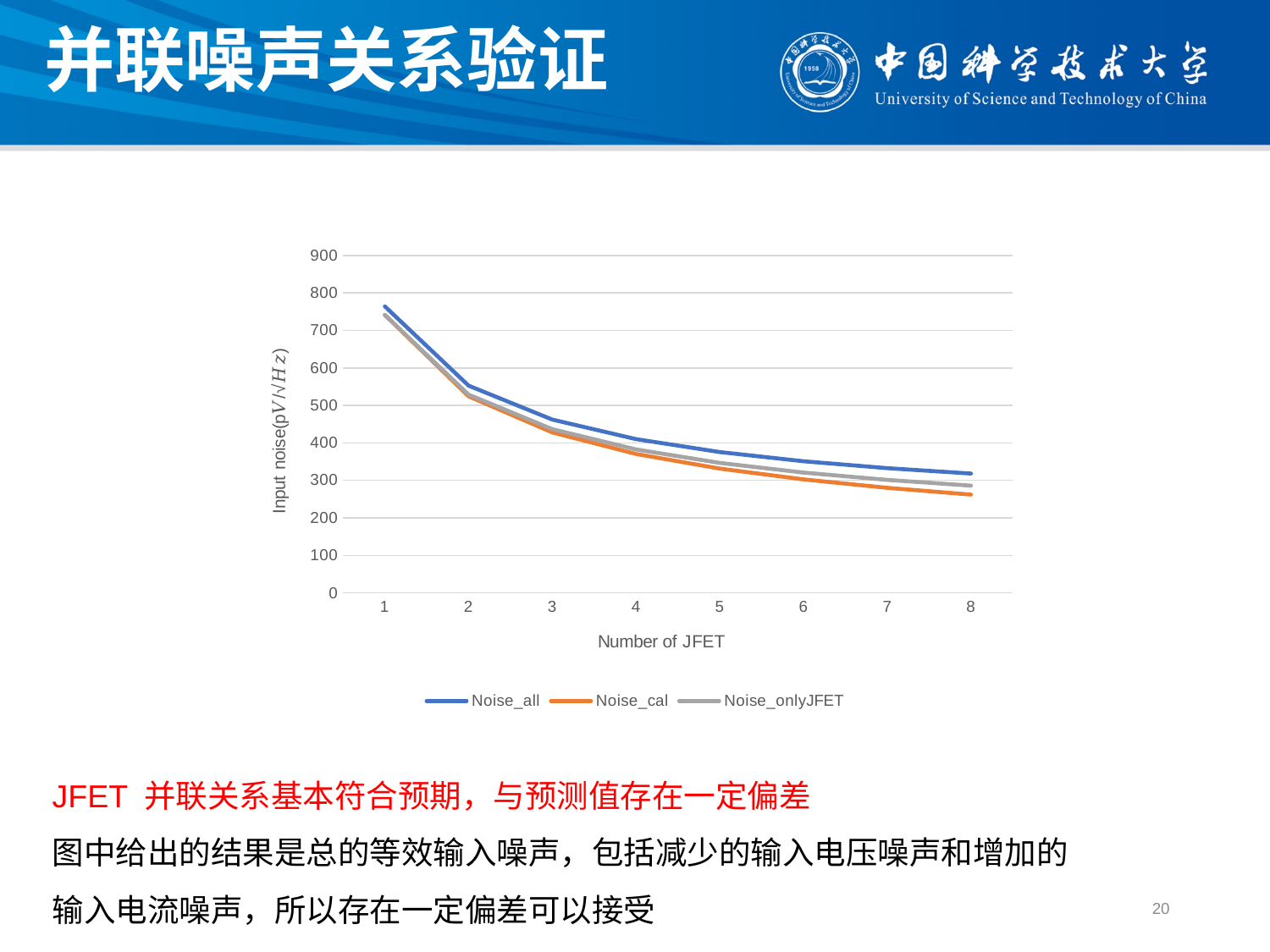

并联噪声关系验证

### Chart

| Category |  |  |  |
|---|---|---|---|
| 1 | 764.16 | 741.38 | 741.38 |
| 2 | 552.81 | 524.2348254360826 | 528.88 |
| 3 | 462.37 | 428.03594257180475 | 436.69 |
| 4 | 410.18 | 370.69 | 382.83 |
| 5 | 375.72 | 331.5552154317588 | 346.86 |
| 6 | 351.15 | 302.6671175840988 | 320.94 |
| 7 | 332.74 | 280.21530099958085 | 301.34 |
| 8 | 318.46 | 262.1174127180413 | 286.0 |
JFET 并联关系基本符合预期，与预测值存在一定偏差
图中给出的结果是总的等效输入噪声，包括减少的输入电压噪声和增加的输入电流噪声，所以存在一定偏差可以接受
20